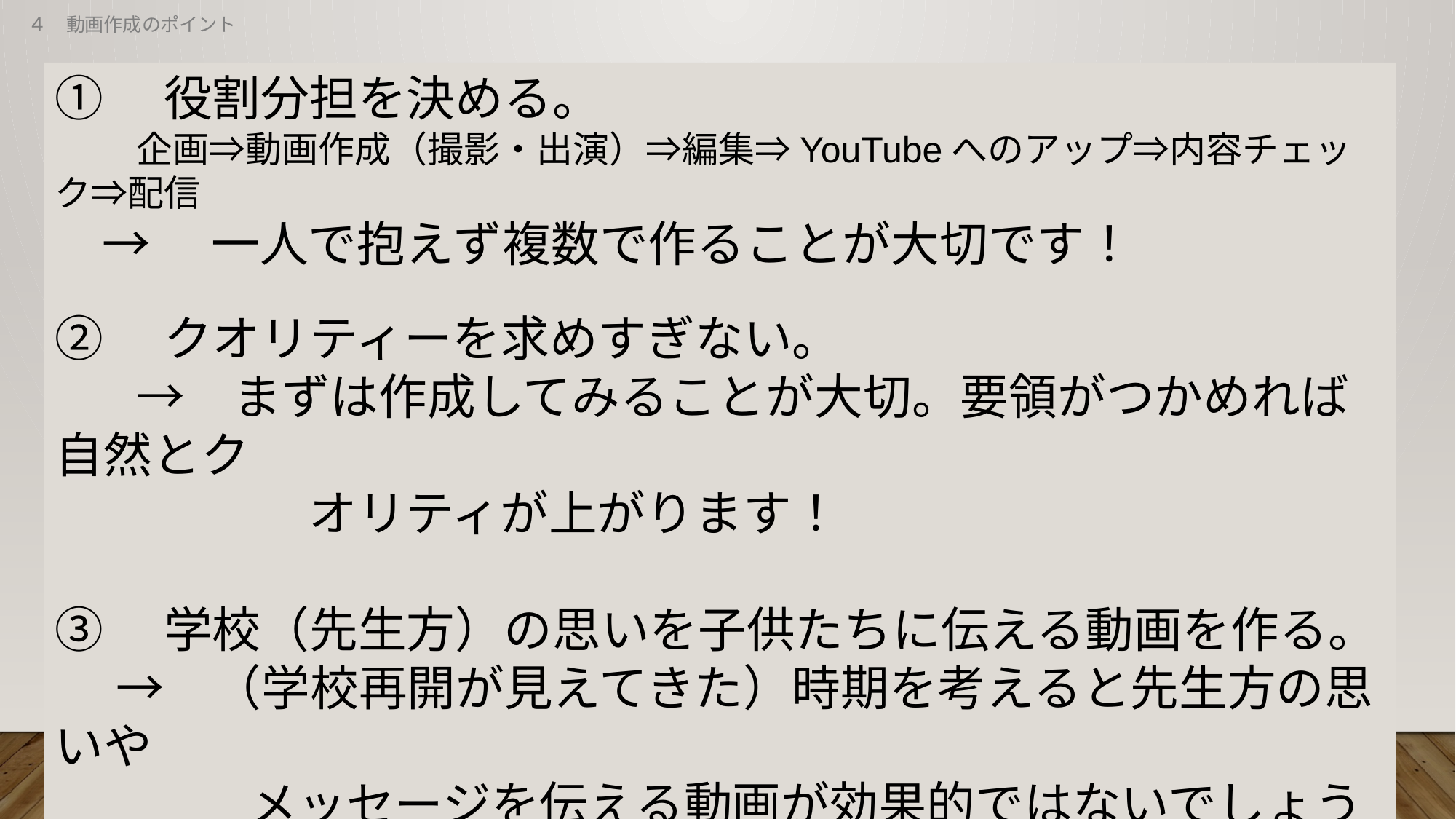

# ４　動画作成のポイント
①　役割分担を決める。
　　 企画⇒動画作成（撮影・出演）⇒編集⇒YouTubeへのアップ⇒内容チェック⇒配信
     →　一人で抱えず複数で作ることが大切です！

②　クオリティーを求めすぎない。
　 　→　まずは作成してみることが大切。要領がつかめれば自然とク
　　　　　 オリティが上がります！

③　学校（先生方）の思いを子供たちに伝える動画を作る。
　 　→　（学校再開が見えてきた）時期を考えると先生方の思いや
　　　　メッセージを伝える動画が効果的ではないでしょうか。